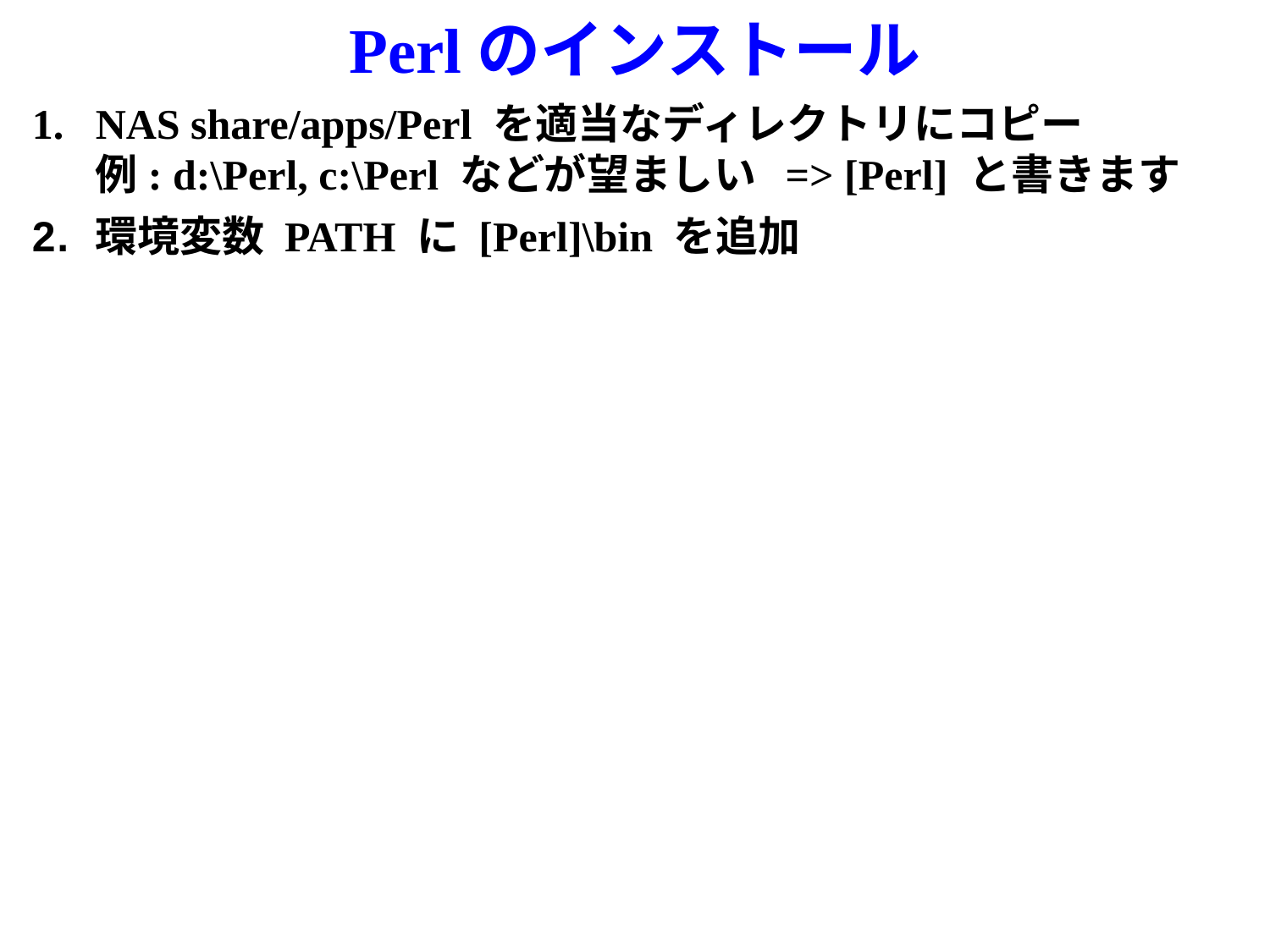

Perlのインストール
NAS share/apps/Perl を適当なディレクトリにコピー
例: d:\Perl, c:\Perl などが望ましい  => [Perl] と書きます
環境変数 PATH に [Perl]\bin を追加